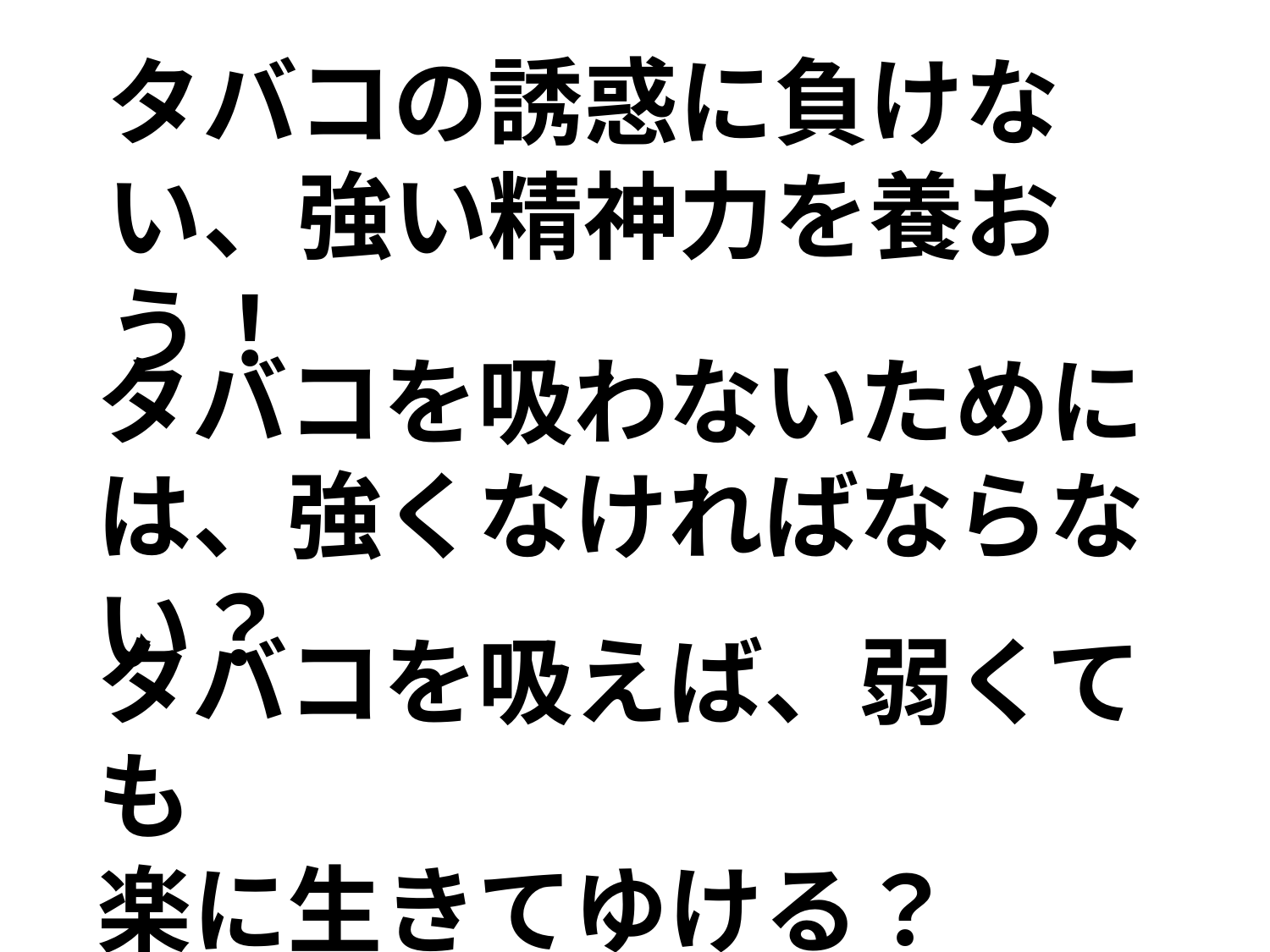

タバコの誘惑に負けない、強い精神力を養おう！
タバコを吸わないためには、強くなければならない？
タバコを吸えば、弱くても
楽に生きてゆける？